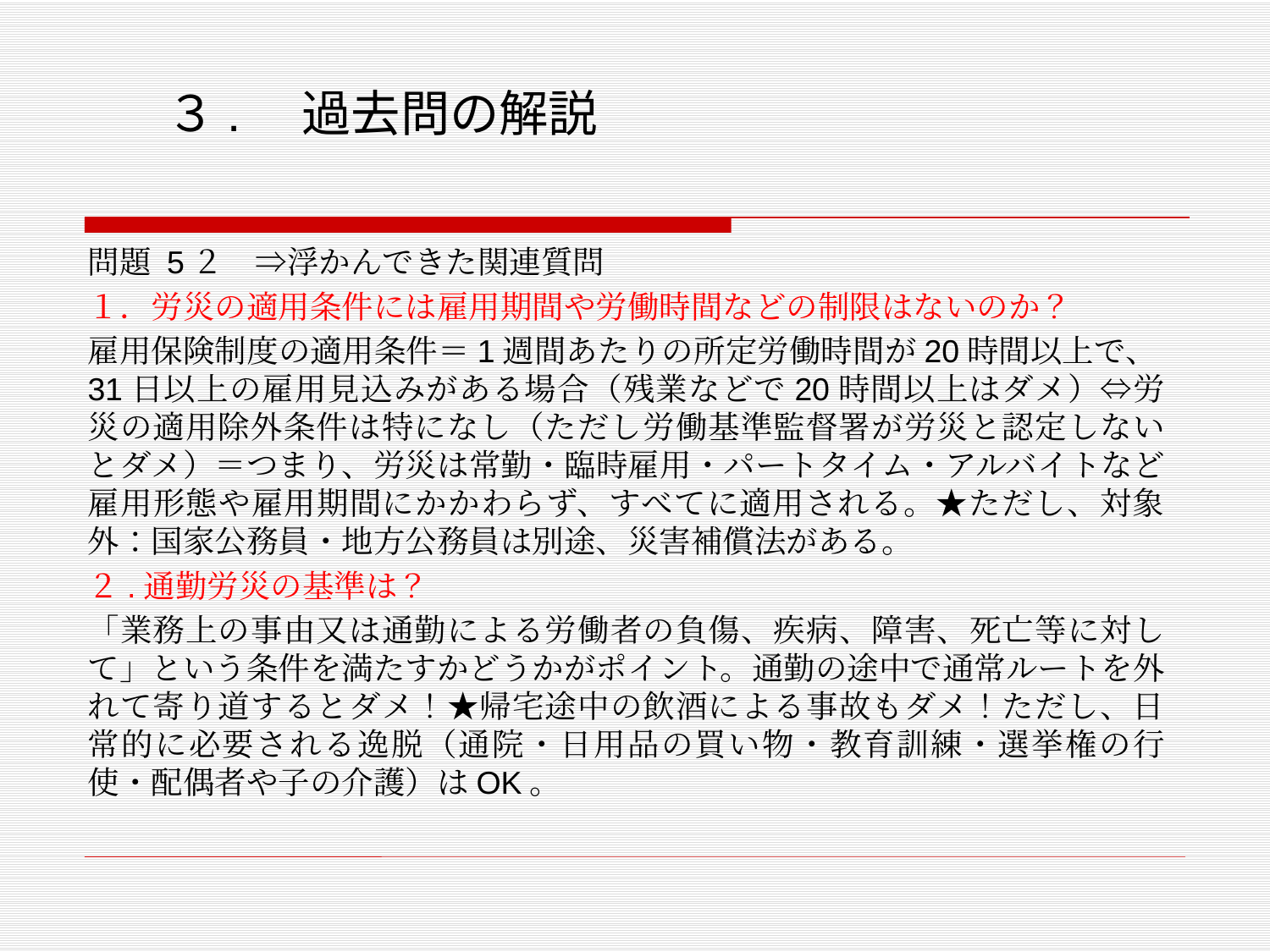

# ３.　過去問の解説
問題 5２　⇒浮かんできた関連質問
１．労災の適用条件には雇用期間や労働時間などの制限はないのか？
雇用保険制度の適用条件＝1週間あたりの所定労働時間が20時間以上で、31日以上の雇用見込みがある場合（残業などで20時間以上はダメ）⇔労災の適用除外条件は特になし（ただし労働基準監督署が労災と認定しないとダメ）＝つまり、労災は常勤・臨時雇用・パートタイム・アルバイトなど雇用形態や雇用期間にかかわらず、すべてに適用される。★ただし、対象外：国家公務員・地方公務員は別途、災害補償法がある。
２.通勤労災の基準は？
「業務上の事由又は通勤による労働者の負傷、疾病、障害、死亡等に対して」という条件を満たすかどうかがポイント。通勤の途中で通常ルートを外れて寄り道するとダメ！★帰宅途中の飲酒による事故もダメ！ただし、日常的に必要される逸脱（通院・日用品の買い物・教育訓練・選挙権の行使・配偶者や子の介護）はOK。